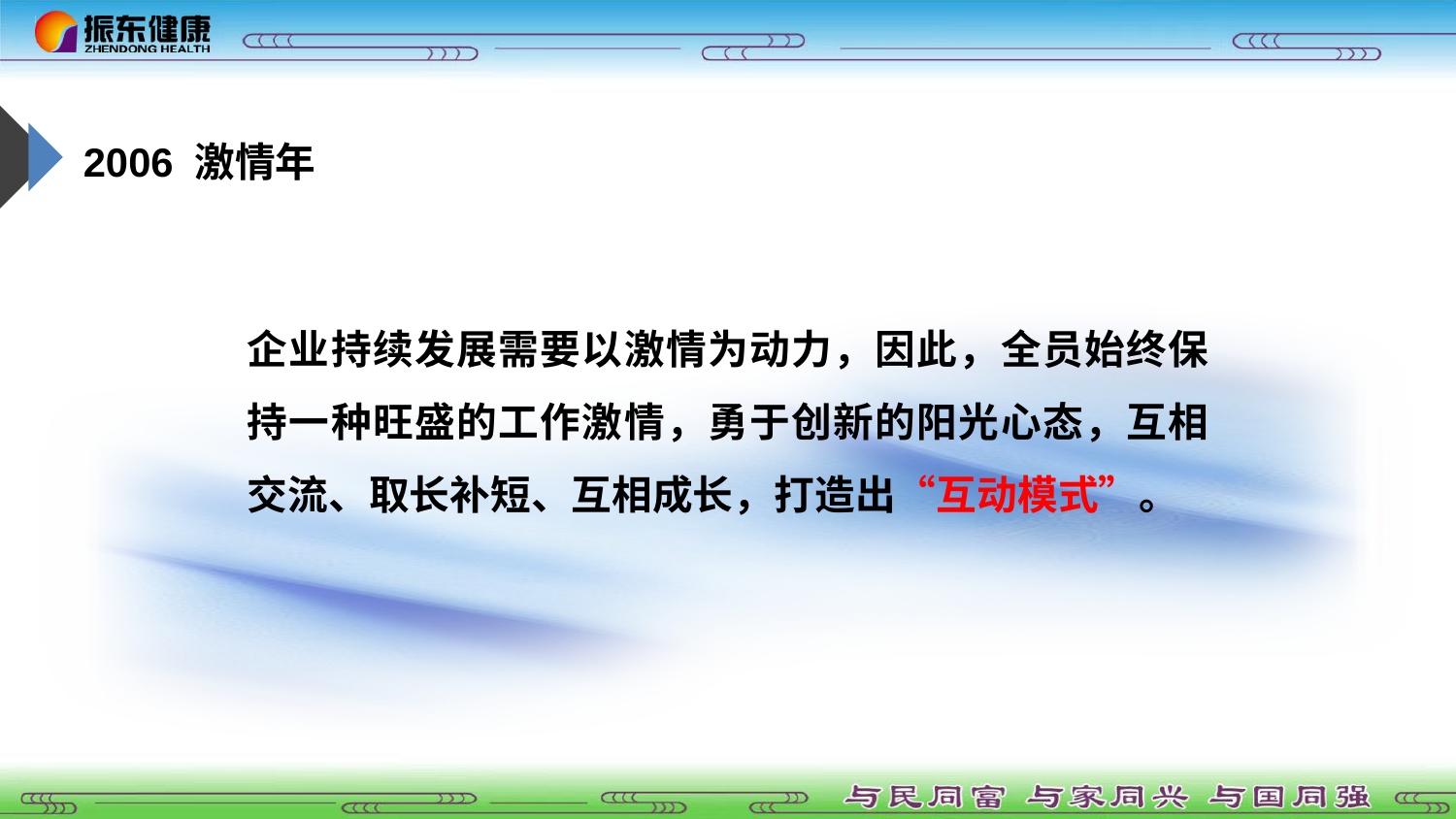

2006 激情年

企业持续发展需要以激情为动力，因此，全员始终保持一种旺盛的工作激情，勇于创新的阳光心态，互相交流、取长补短、互相成长，打造出“互动模式”。